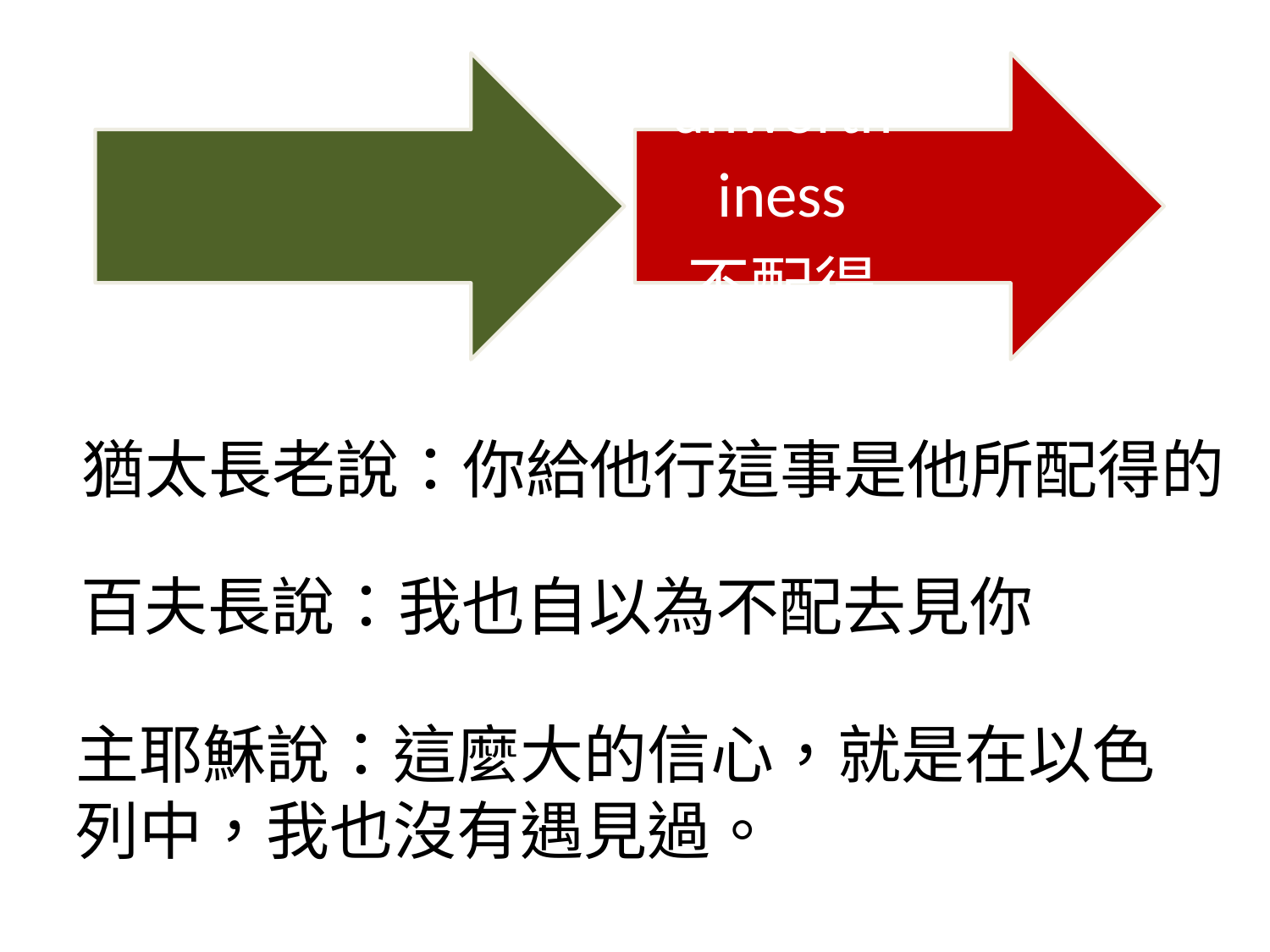

unworthiness 不配得
猶太長老說：你給他行這事是他所配得的
百夫長說：我也自以為不配去見你
主耶穌說：這麼大的信心，就是在以色列中，我也沒有遇見過。